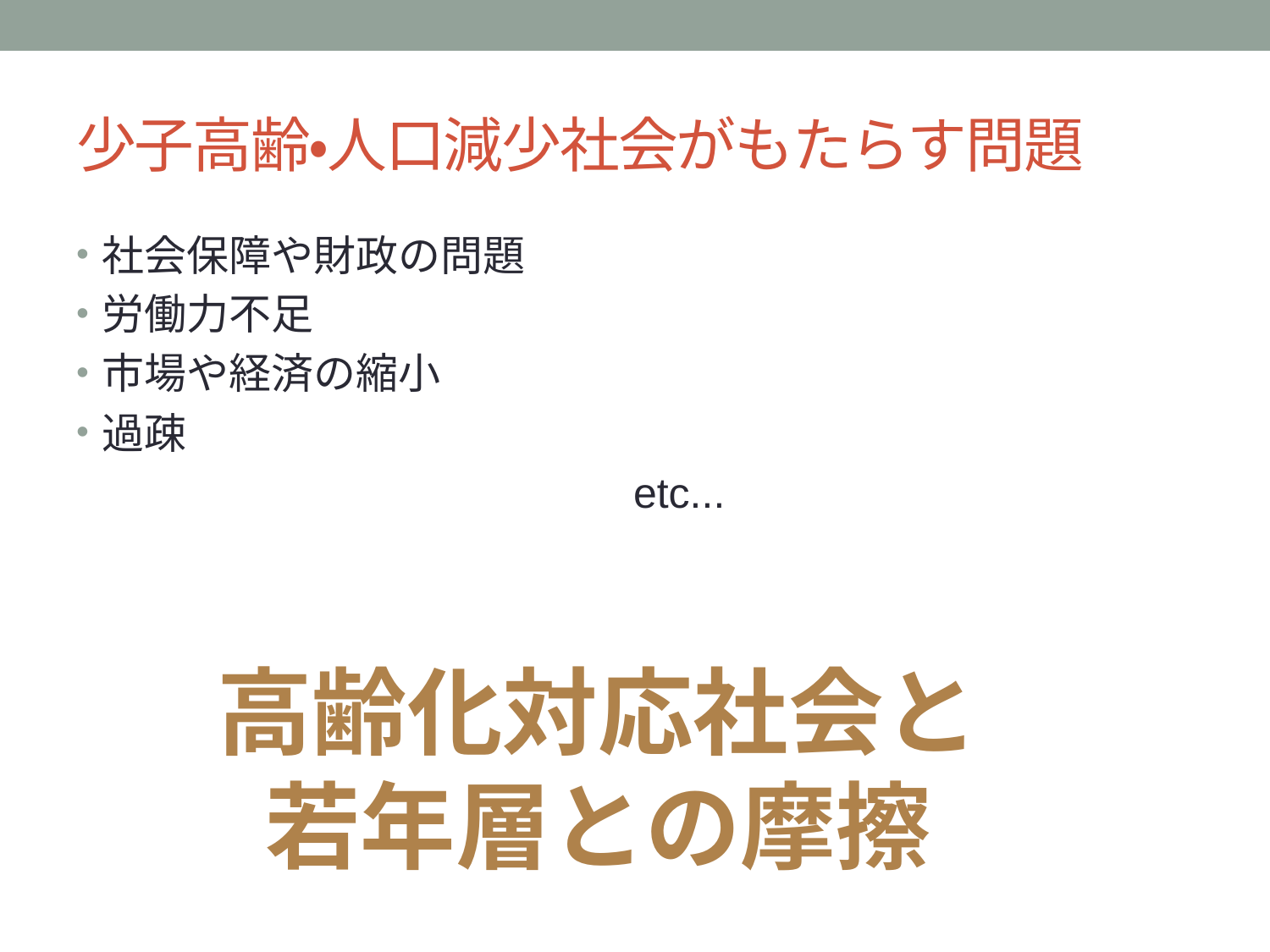

# 少子高齢・人口減少社会がもたらす問題
社会保障や財政の問題
労働力不足
市場や経済の縮小
過疎
　                                                     etc...

高齢化対応社会と
若年層との摩擦